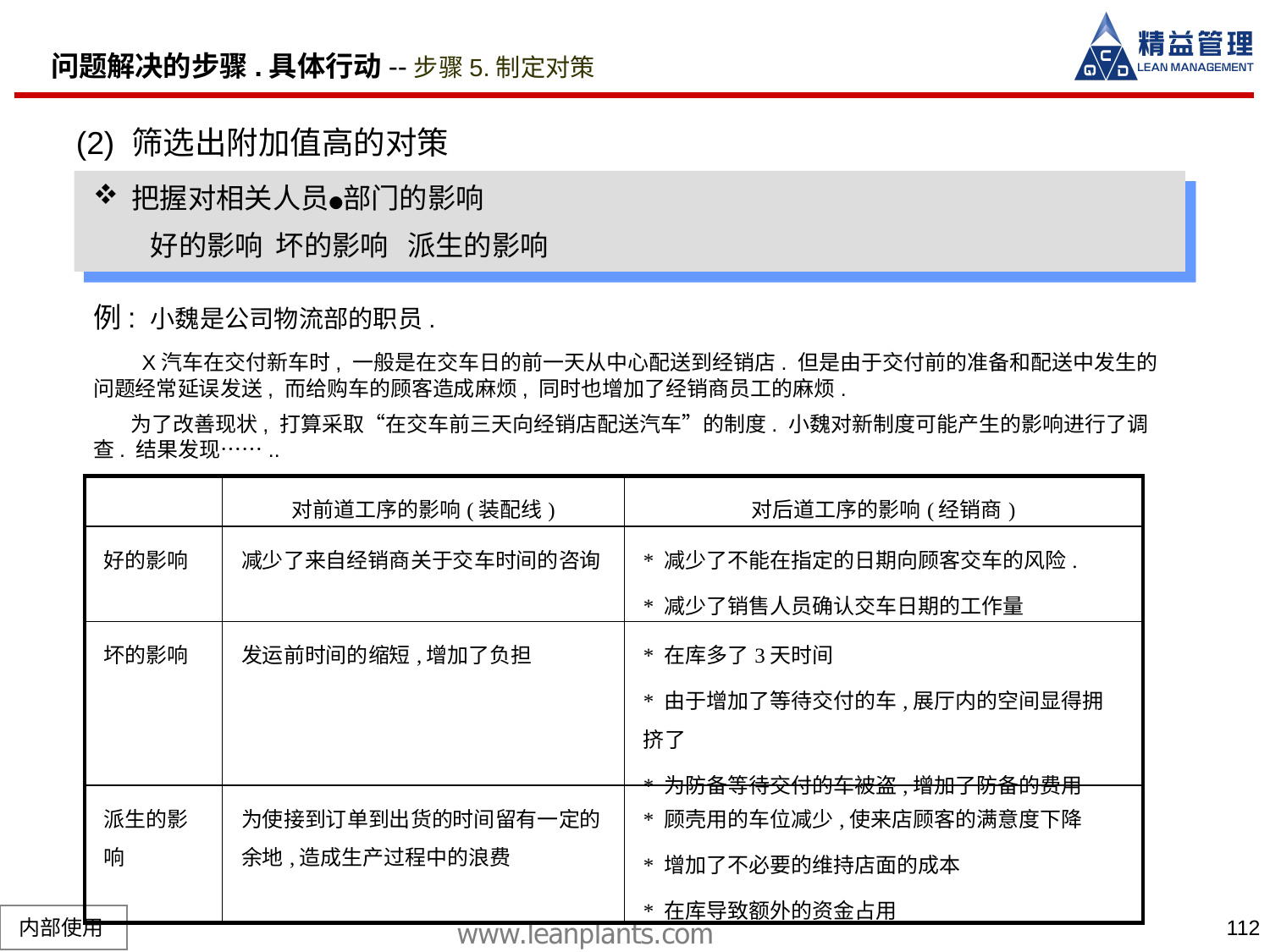

问题解决的步骤.具体行动--步骤5.制定对策
(2) 筛选出附加值高的对策
 把握对相关人员●部门的影响
        好的影响  坏的影响   派生的影响
例: 小魏是公司物流部的职员.
       X汽车在交付新车时, 一般是在交车日的前一天从中心配送到经销店. 但是由于交付前的准备和配送中发生的问题经常延误发送, 而给购车的顾客造成麻烦, 同时也增加了经销商员工的麻烦.
       为了改善现状, 打算采取“在交车前三天向经销店配送汽车”的制度. 小魏对新制度可能产生的影响进行了调查. 结果发现……..

|  | 对前道工序的影响(装配线) | 对后道工序的影响(经销商) |
| --- | --- | --- |
| 好的影响 | 减少了来自经销商关于交车时间的咨询 | \* 减少了不能在指定的日期向顾客交车的风险. \* 减少了销售人员确认交车日期的工作量 |
| 坏的影响 | 发运前时间的缩短,增加了负担 | \* 在库多了3天时间 \* 由于增加了等待交付的车,展厅内的空间显得拥挤了 \* 为防备等待交付的车被盗,增加了防备的费用 |
| 派生的影响 | 为使接到订单到出货的时间留有一定的余地,造成生产过程中的浪费 | \* 顾壳用的车位减少,使来店顾客的满意度下降 \* 增加了不必要的维持店面的成本 \* 在库导致额外的资金占用 |
内部使用